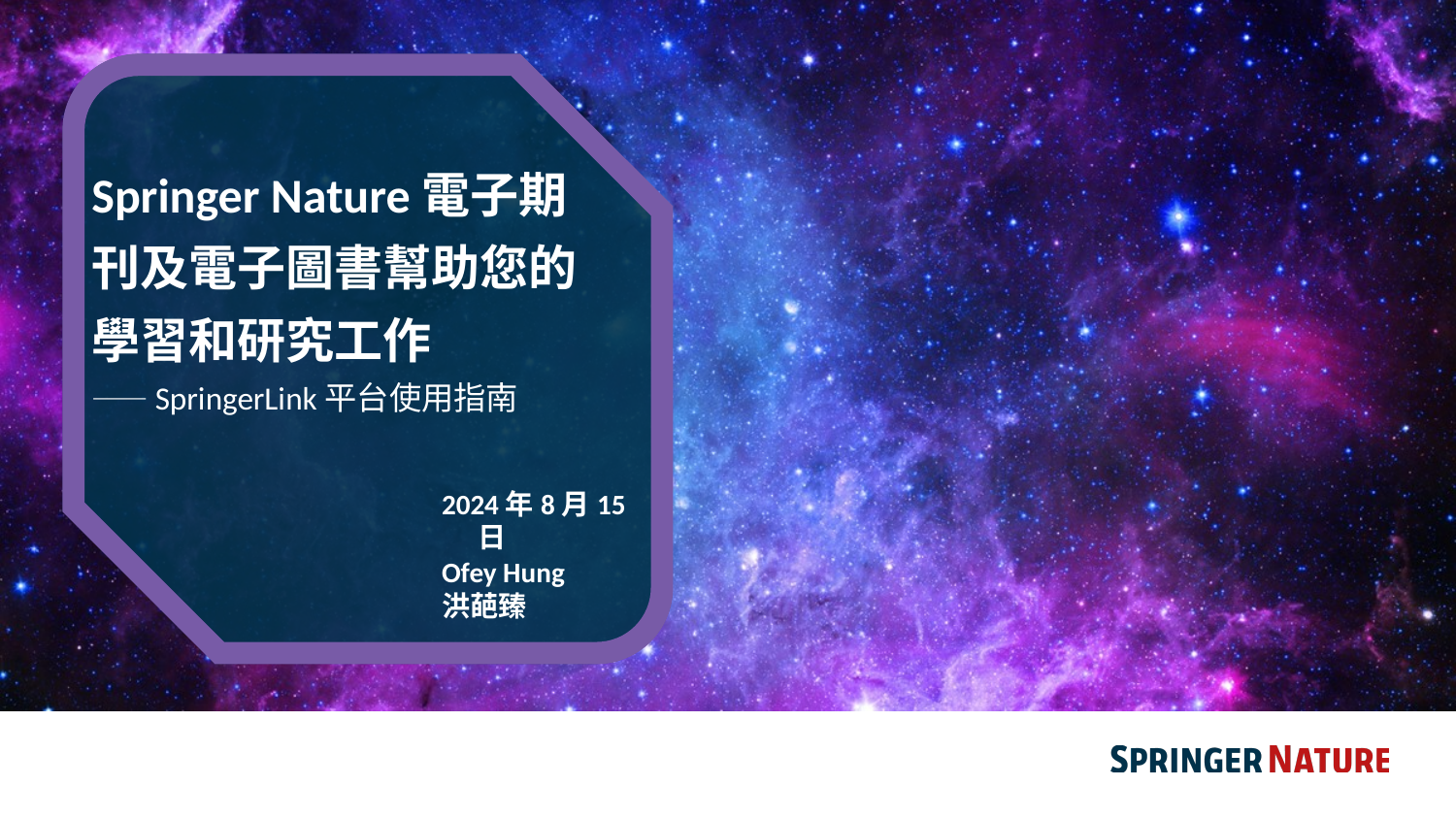

# Springer Nature電子期刊及電子圖書幫助您的學習和研究工作 ——SpringerLink平台使用指南
2024年8月15日
Ofey Hung
洪葩臻